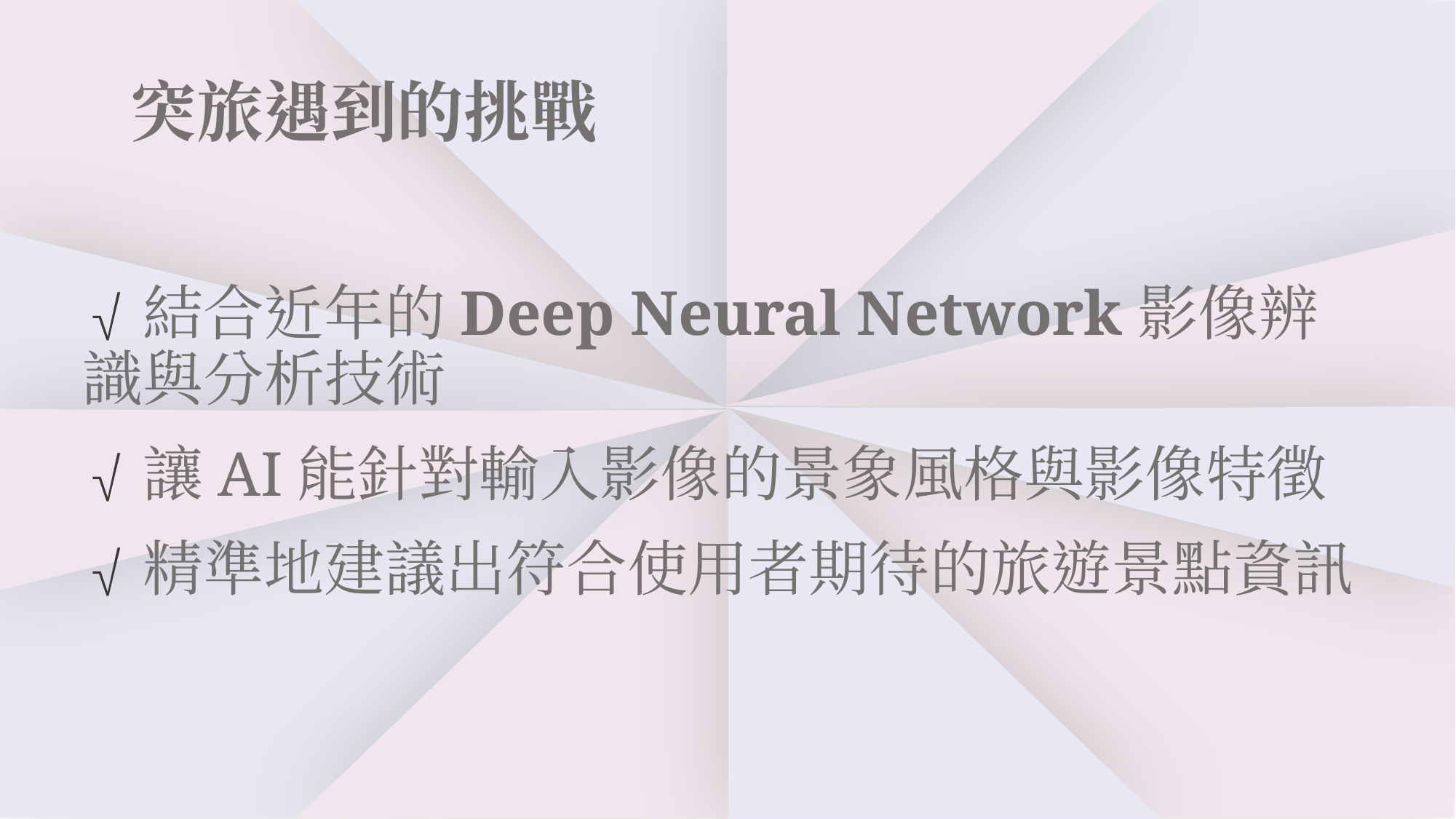

#
突旅遇到的挑戰

√結合近年的Deep Neural Network影像辨識與分析技術

√讓AI能針對輸入影像的景象風格與影像特徵

√精準地建議出符合使用者期待的旅遊景點資訊